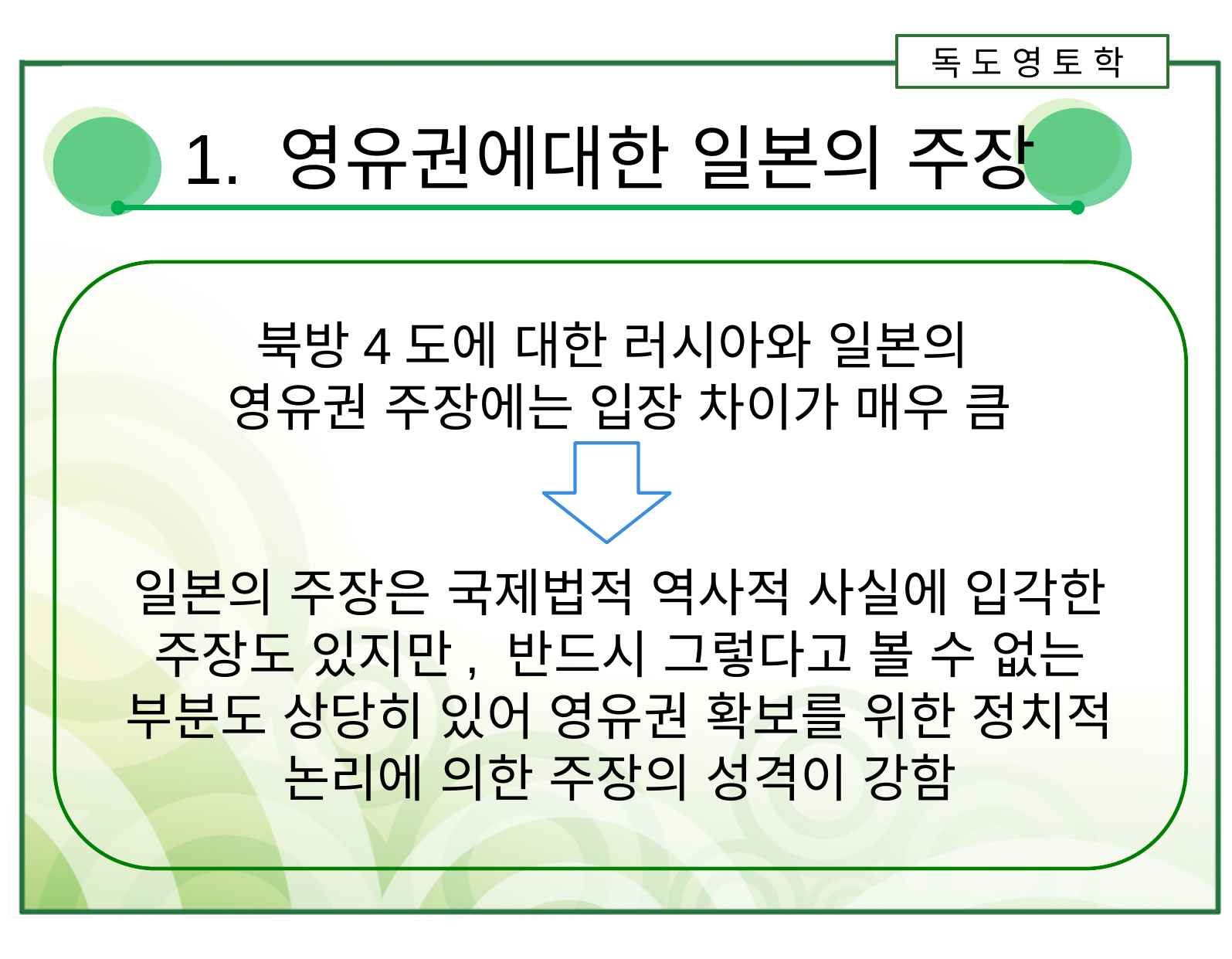

독 도 영 토 학
1. 영유권에대한 일본의 주장

북방4도에 대한 러시아와 일본의
영유권 주장에는 입장 차이가 매우 큼

일본의 주장은 국제법적 역사적 사실에 입각한 주장도 있지만, 반드시 그렇다고 볼 수 없는 부분도 상당히 있어 영유권 확보를 위한 정치적 논리에 의한 주장의 성격이 강함